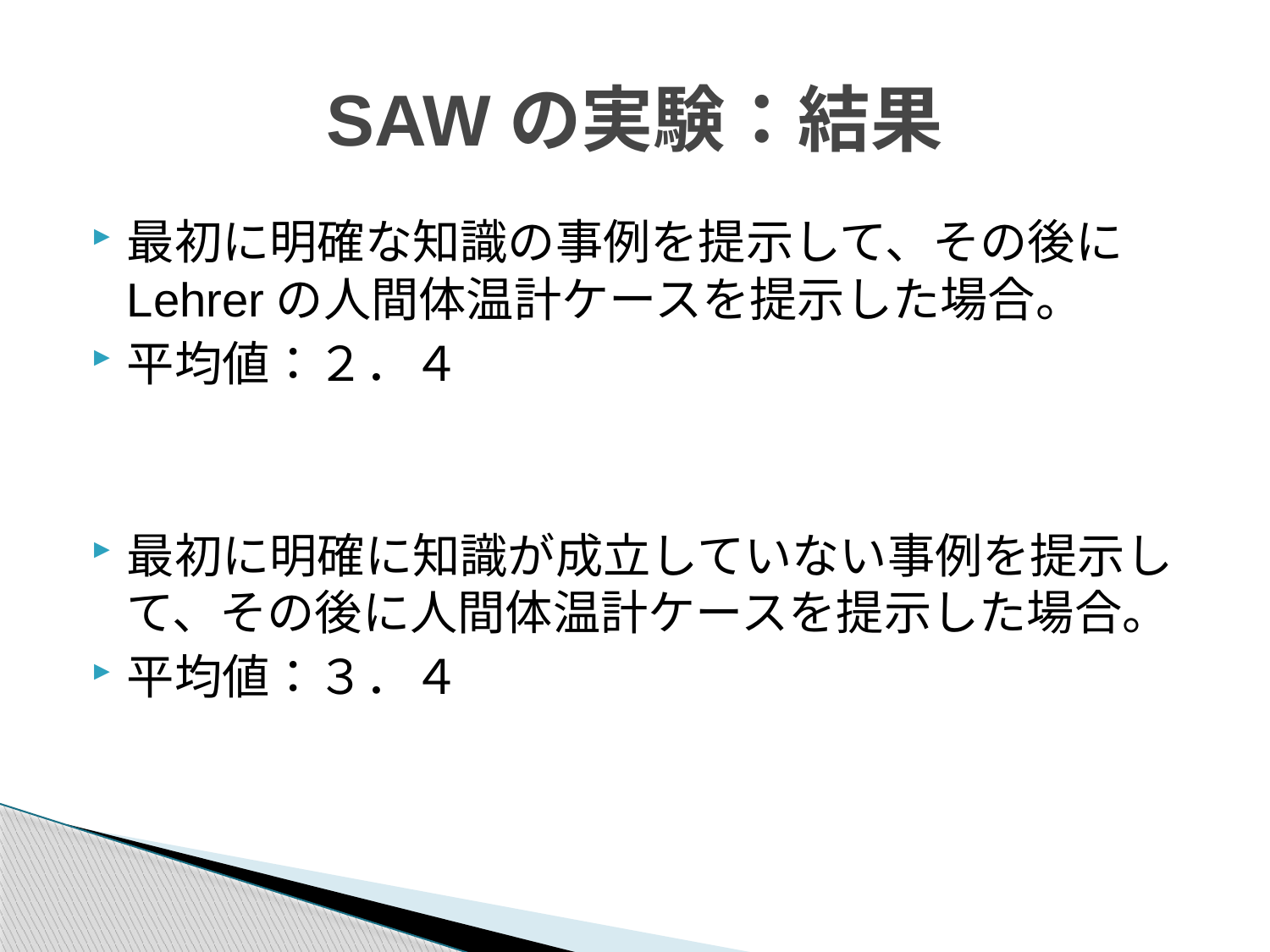

# SAWの実験：結果
最初に明確な知識の事例を提示して、その後にLehrerの人間体温計ケースを提示した場合。
平均値：２．４

最初に明確に知識が成立していない事例を提示して、その後に人間体温計ケースを提示した場合。
平均値：３．４